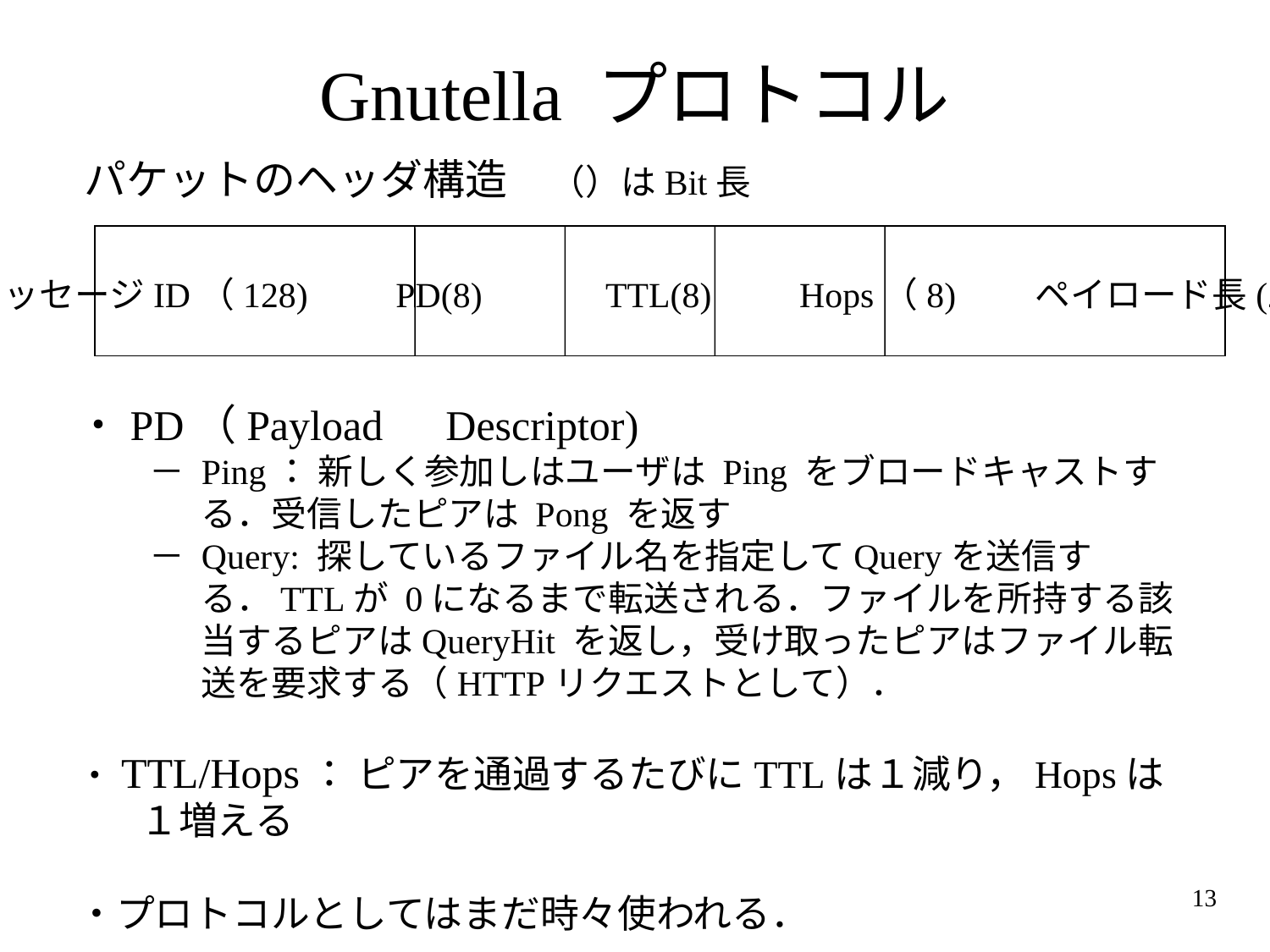

# Gnutella プロトコル
パケットのヘッダ構造　（）はBit長

メッセージID（128)　　PD(8)　　　TTL(8)　　Hops（8)　　ペイロード長(24)
・PD（Payload　Descriptor)
　－ Ping： 新しく参加しはユーザは Ping をブロードキャストする．受信したピアは Pong を返す
　－ Query: 探しているファイル名を指定してQueryを送信する．TTLが 0になるまで転送される．ファイルを所持する該当するピアはQueryHit を返し，受け取ったピアはファイル転送を要求する（HTTPリクエストとして）．

・TTL/Hops： ピアを通過するたびにTTLは１減り，Hopsは１増える

・プロトコルとしてはまだ時々使われる．

13